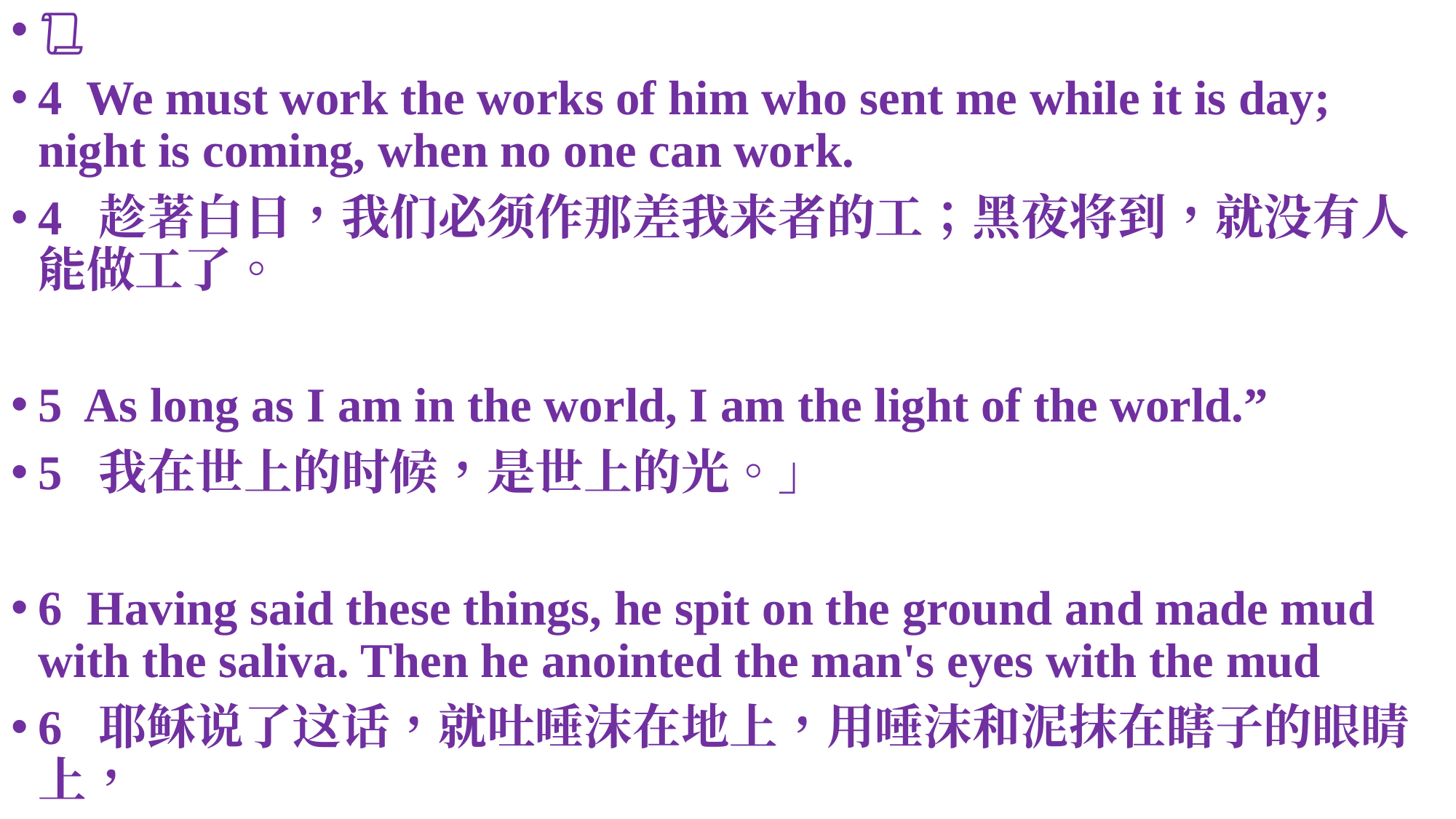

📜
4  We must work the works of him who sent me while it is day; night is coming, when no one can work.
4  趁著白日，我们必须作那差我来者的工；黑夜将到，就没有人能做工了。

5  As long as I am in the world, I am the light of the world.”
5  我在世上的时候，是世上的光。」

6  Having said these things, he spit on the ground and made mud with the saliva. Then he anointed the man's eyes with the mud
6  耶稣说了这话，就吐唾沫在地上，用唾沫和泥抹在瞎子的眼睛上，